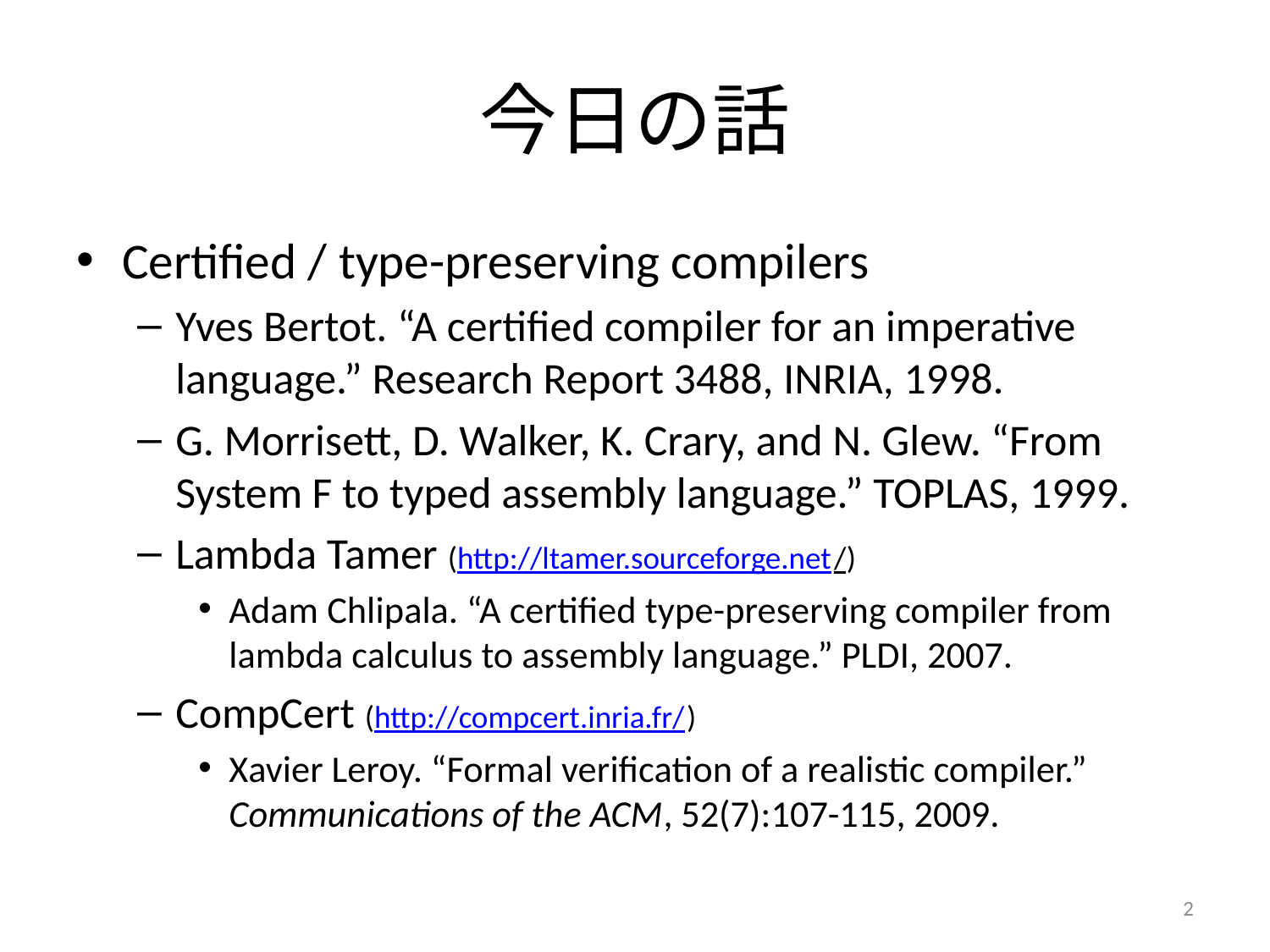

# 今日の話
Certified / type-preserving compilers
Yves Bertot. “A certified compiler for an imperative language.” Research Report 3488, INRIA, 1998.
G. Morrisett, D. Walker, K. Crary, and N. Glew. “From System F to typed assembly language.” TOPLAS, 1999.
Lambda Tamer (http://ltamer.sourceforge.net/)
Adam Chlipala. “A certified type-preserving compiler from lambda calculus to assembly language.” PLDI, 2007.
CompCert (http://compcert.inria.fr/)
Xavier Leroy. “Formal verification of a realistic compiler.” Communications of the ACM, 52(7):107-115, 2009.
2